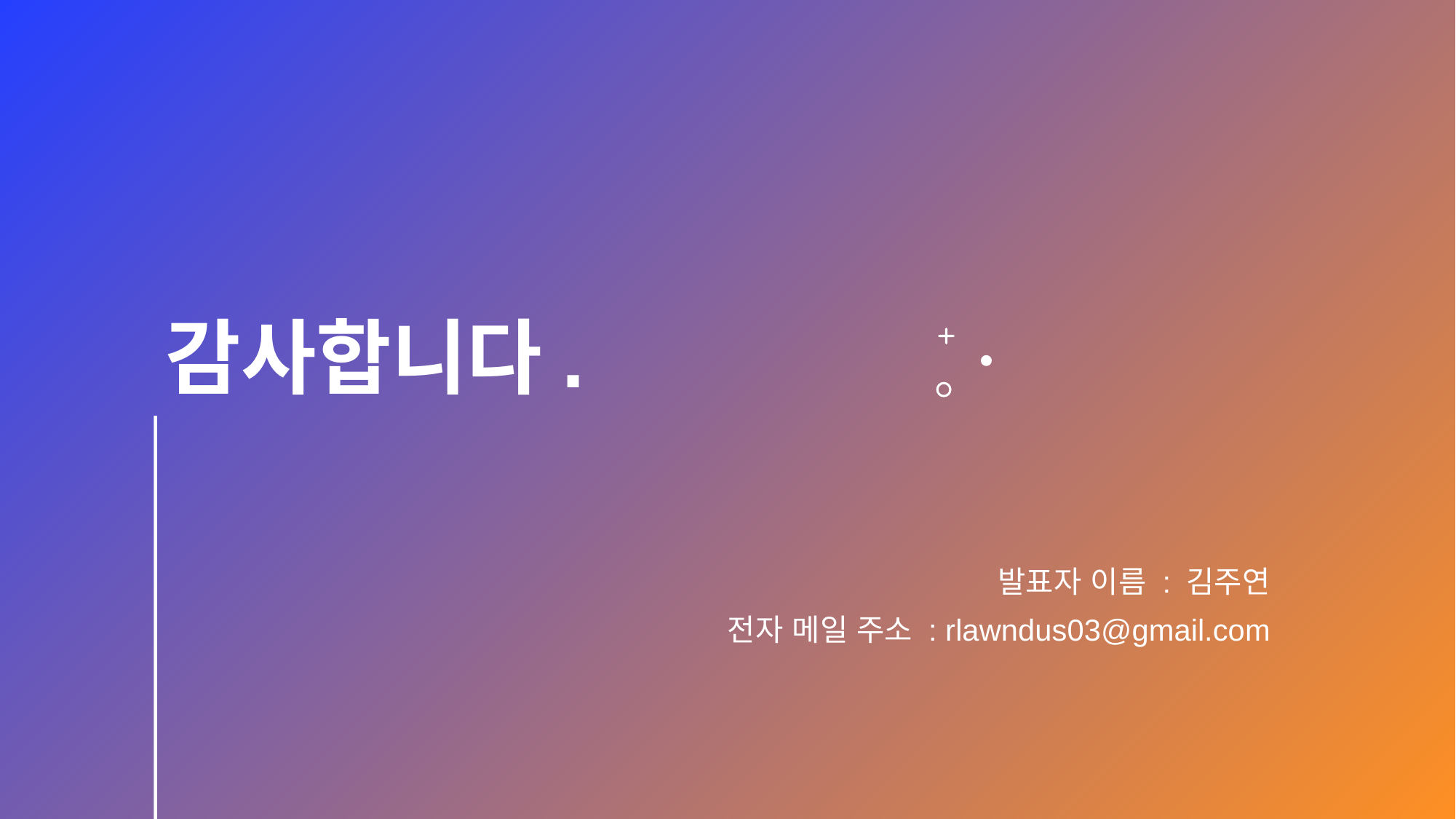

# 감사합니다.
발표자 이름 : 김주연
전자 메일 주소 : rlawndus03@gmail.com